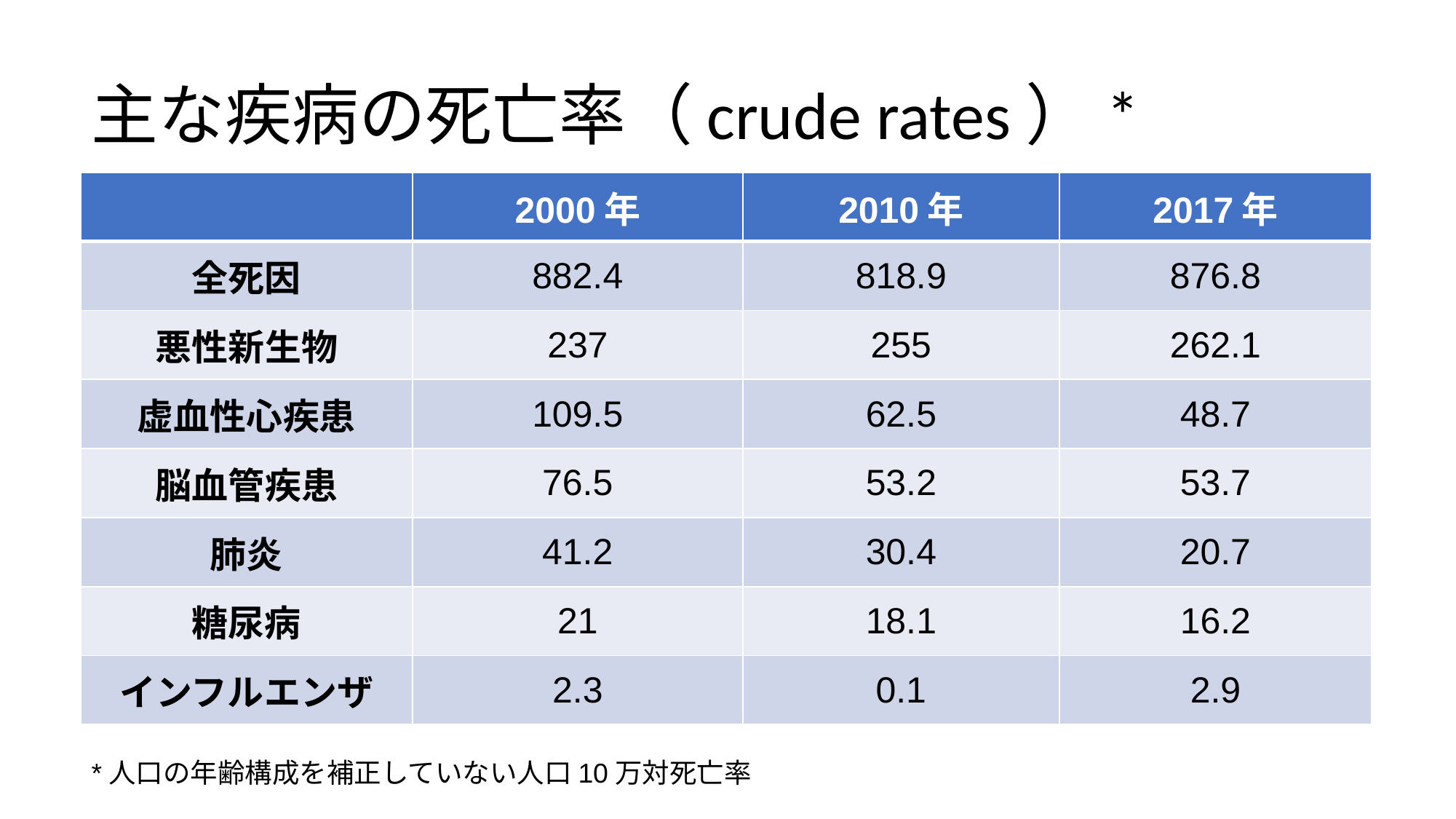

# 主な疾病の死亡率（crude rates）*
|  | 2000年 | 2010年 | 2017年 |
| --- | --- | --- | --- |
| 全死因 | 882.4 | 818.9 | 876.8 |
| 悪性新生物 | 237 | 255 | 262.1 |
| 虚血性心疾患 | 109.5 | 62.5 | 48.7 |
| 脳血管疾患 | 76.5 | 53.2 | 53.7 |
| 肺炎 | 41.2 | 30.4 | 20.7 |
| 糖尿病 | 21 | 18.1 | 16.2 |
| インフルエンザ | 2.3 | 0.1 | 2.9 |

*人口の年齢構成を補正していない人口10万対死亡率